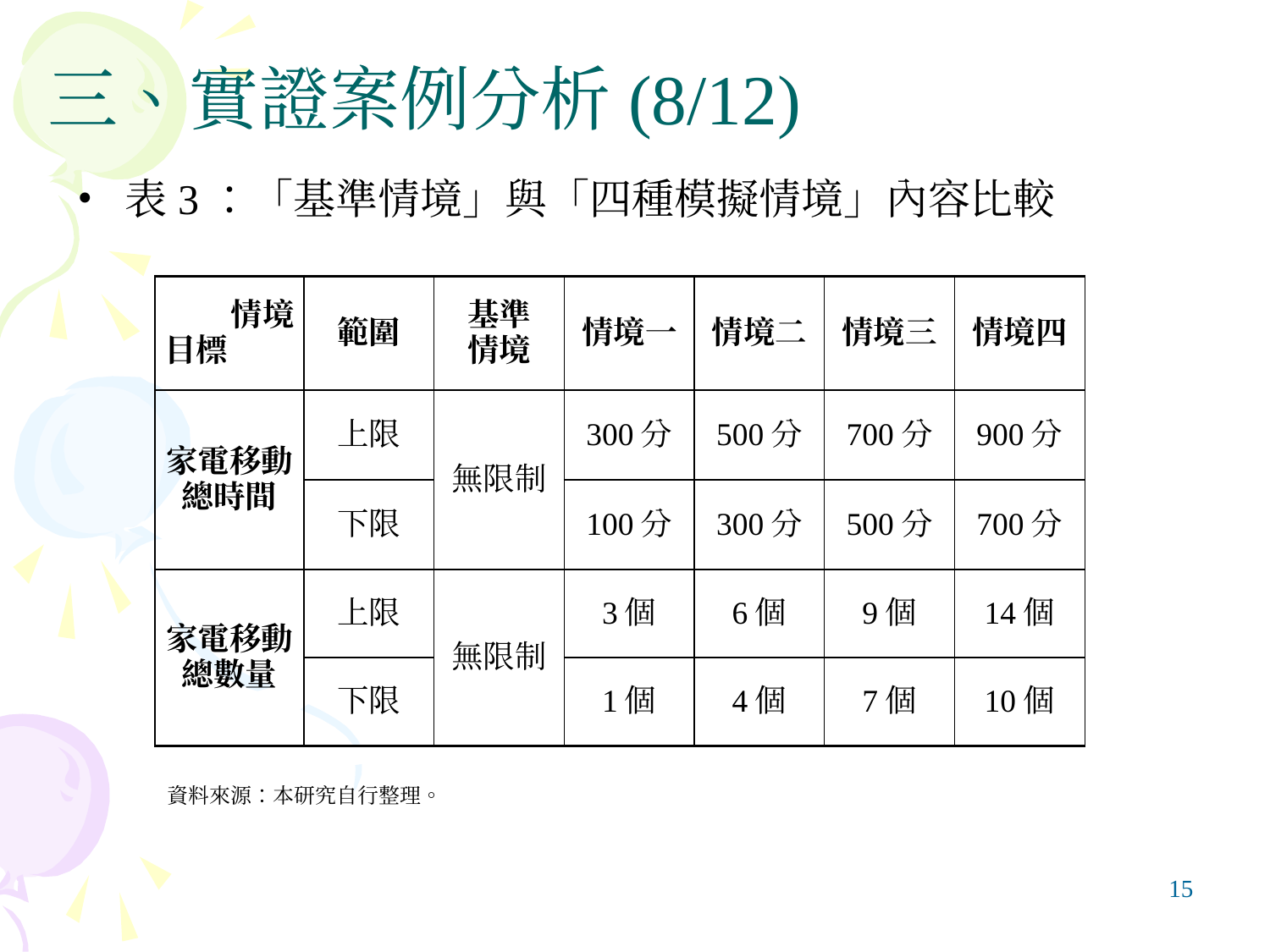

# 三、實證案例分析(8/12)
表3：「基準情境」與「四種模擬情境」內容比較
| 情境 目標 | 範圍 | 基準 情境 | 情境一 | 情境二 | 情境三 | 情境四 |
| --- | --- | --- | --- | --- | --- | --- |
| 家電移動總時間 | 上限 | 無限制 | 300分 | 500分 | 700分 | 900分 |
|  | 下限 |  | 100分 | 300分 | 500分 | 700分 |
| 家電移動總數量 | 上限 | 無限制 | 3個 | 6個 | 9個 | 14個 |
|  | 下限 |  | 1個 | 4個 | 7個 | 10個 |
資料來源：本研究自行整理。
15